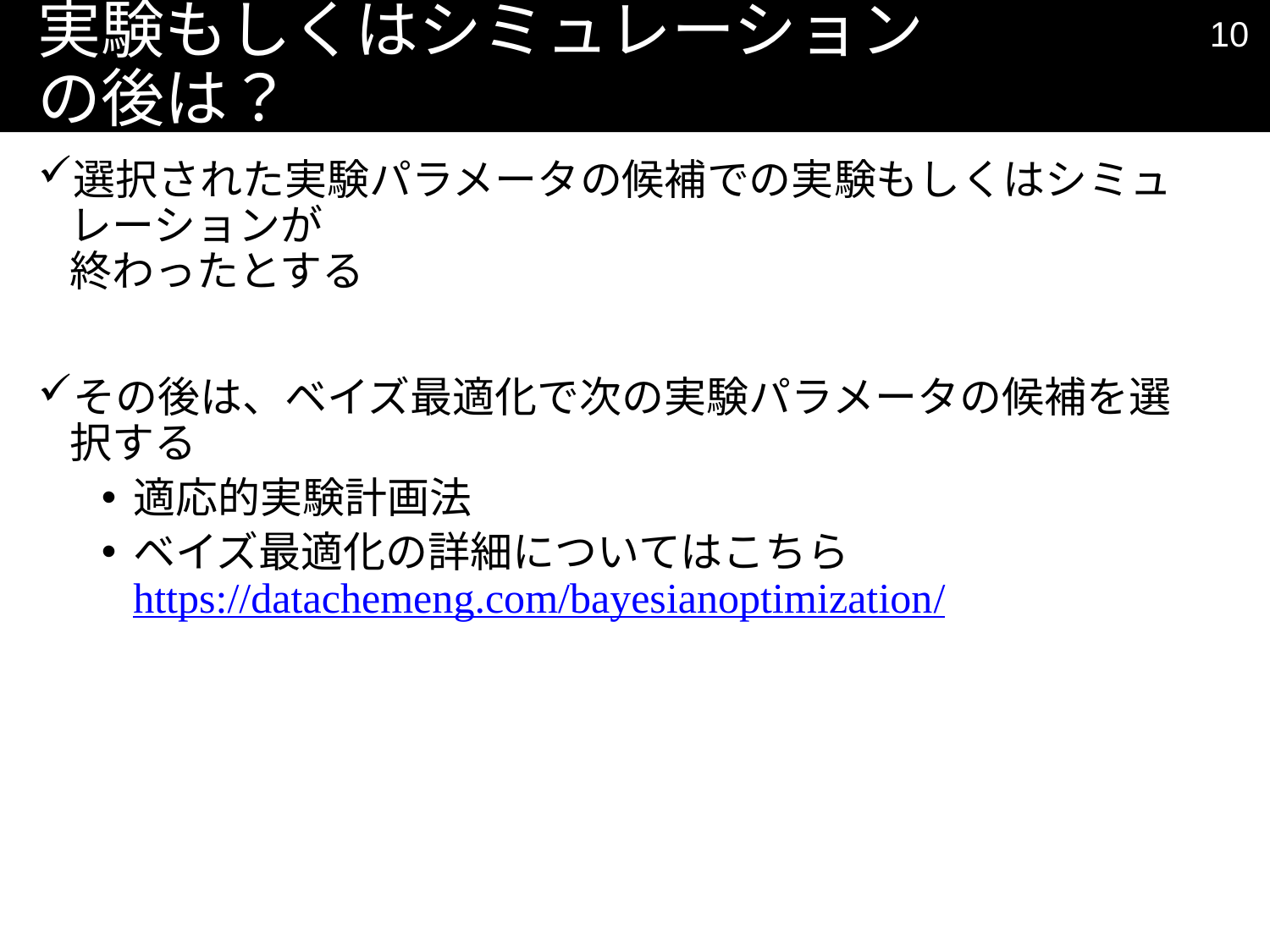

10
# 実験もしくはシミュレーションの後は？
選択された実験パラメータの候補での実験もしくはシミュレーションが
終わったとする

その後は、ベイズ最適化で次の実験パラメータの候補を選択する
適応的実験計画法
ベイズ最適化の詳細についてはこちら
https://datachemeng.com/bayesianoptimization/